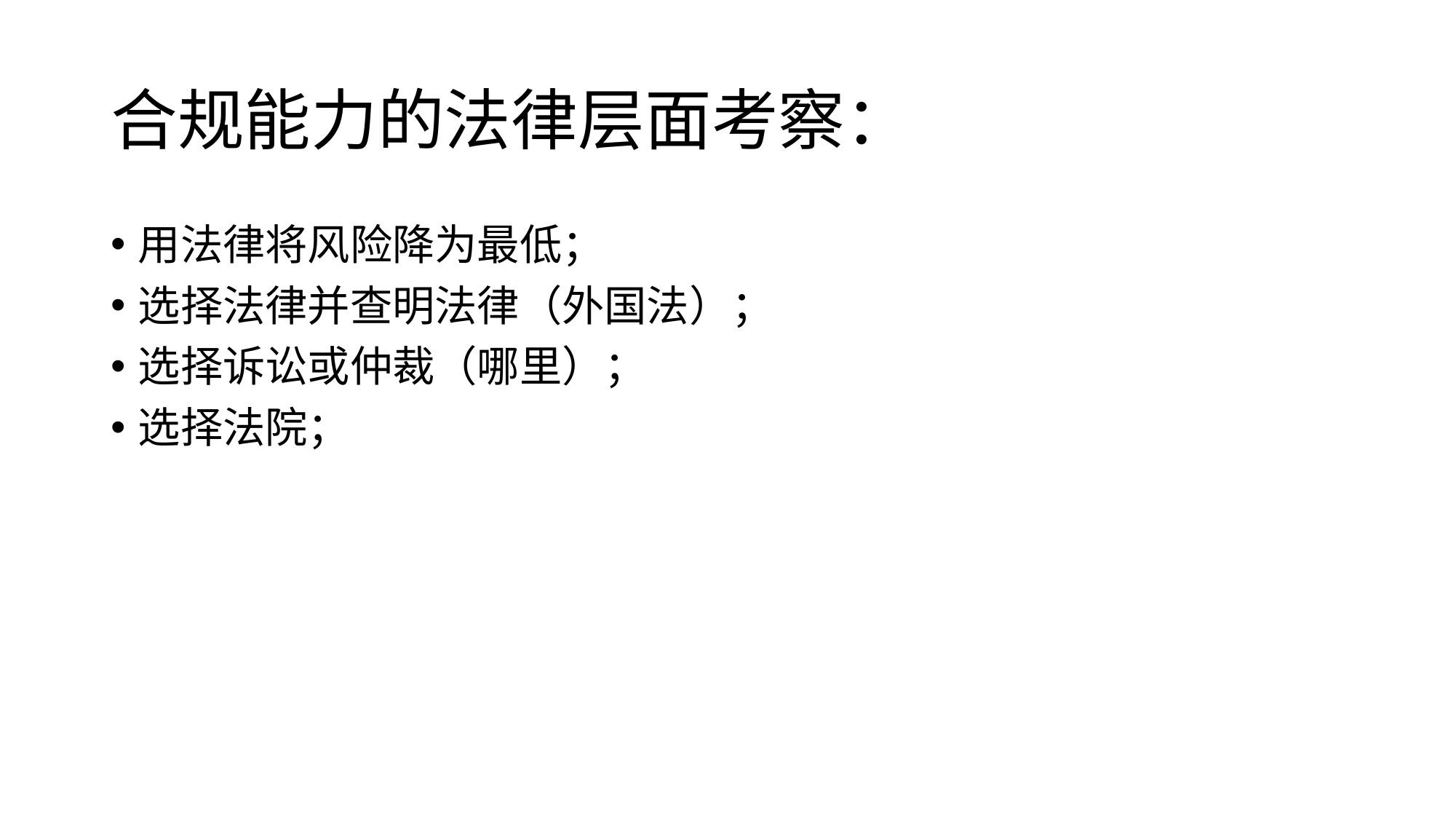

# 合规能力的法律层面考察：
用法律将风险降为最低；
选择法律并查明法律（外国法）；
选择诉讼或仲裁（哪里）；
选择法院；